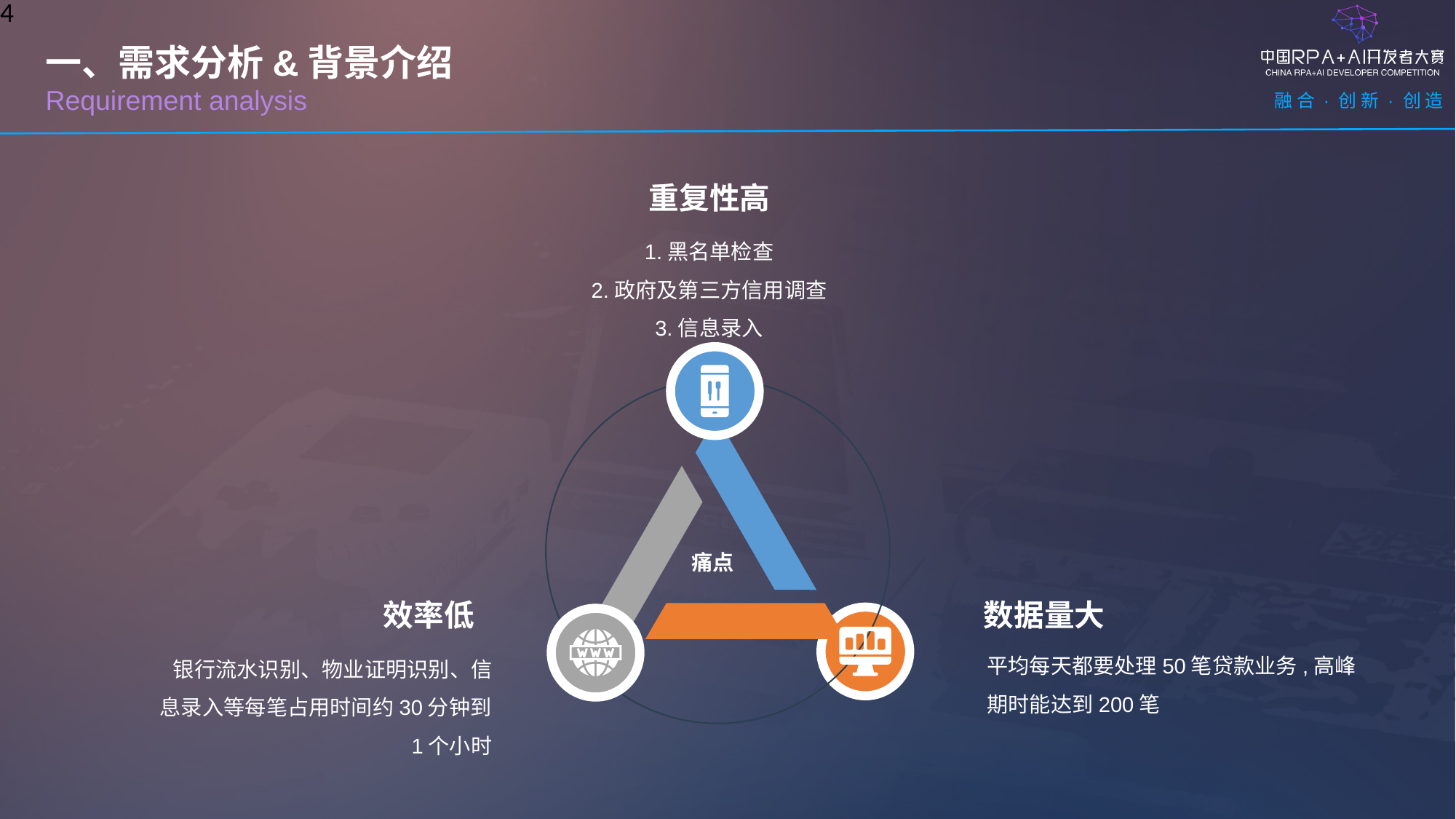

4
一、需求分析&背景介绍
Requirement analysis
重复性高
1.黑名单检查
2.政府及第三方信用调查
3.信息录入

痛点

效率低
数据量大
平均每天都要处理50笔贷款业务,高峰期时能达到200笔
银行流水识别、物业证明识别、信息录入等每笔占用时间约30分钟到1个小时